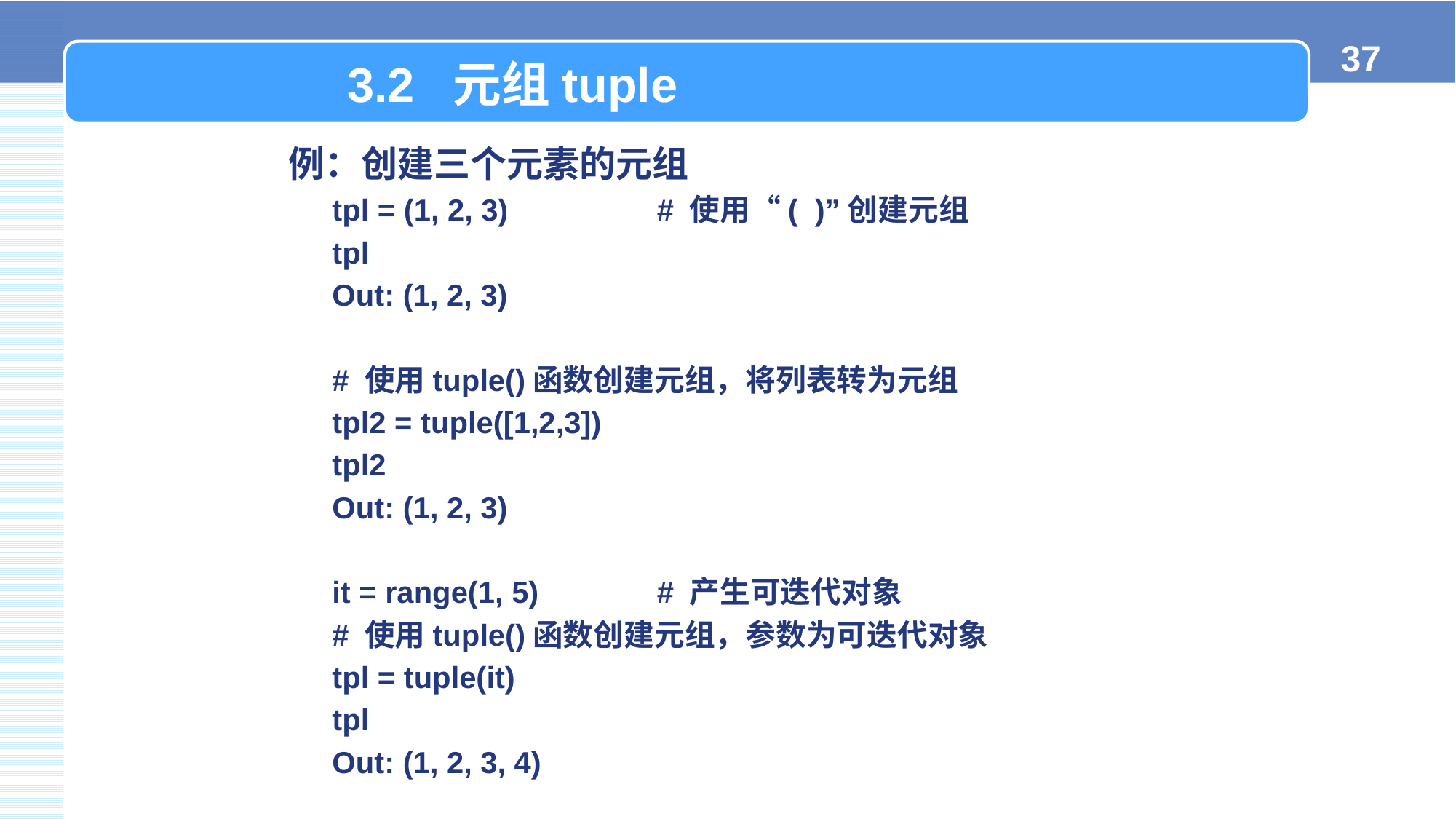

3.2  元组tuple
例：创建三个元素的元组
tpl = (1, 2, 3)		# 使用“(  )”创建元组
tpl
Out: (1, 2, 3)

# 使用tuple()函数创建元组，将列表转为元组
tpl2 = tuple([1,2,3])
tpl2
Out: (1, 2, 3)

it = range(1, 5) 		# 产生可迭代对象
# 使用tuple()函数创建元组，参数为可迭代对象
tpl = tuple(it)
tpl
Out: (1, 2, 3, 4)